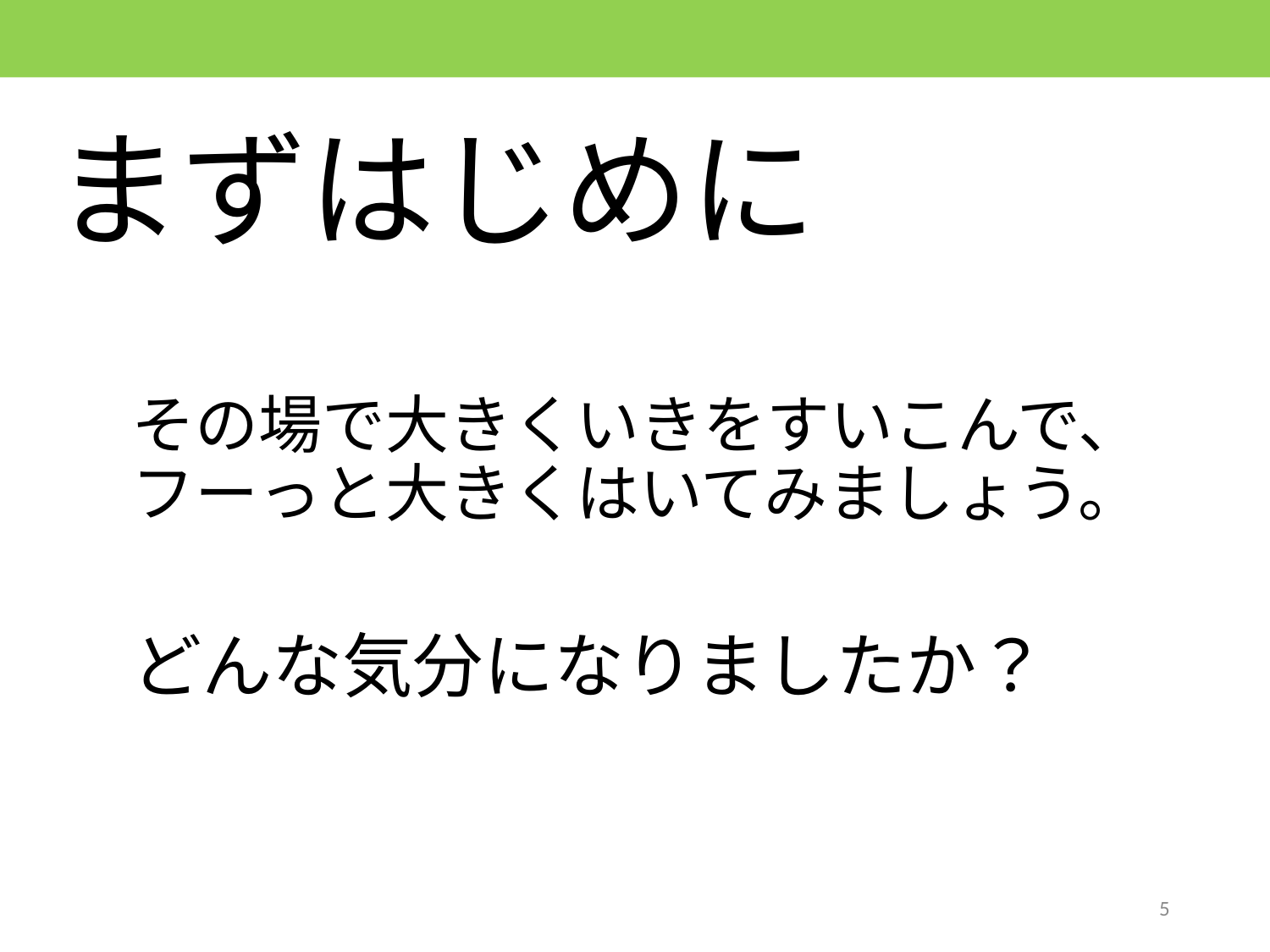

まずはじめに
その場で大きくいきをすいこんで、
フーっと大きくはいてみましょう。
# どんな気分になりましたか？
5